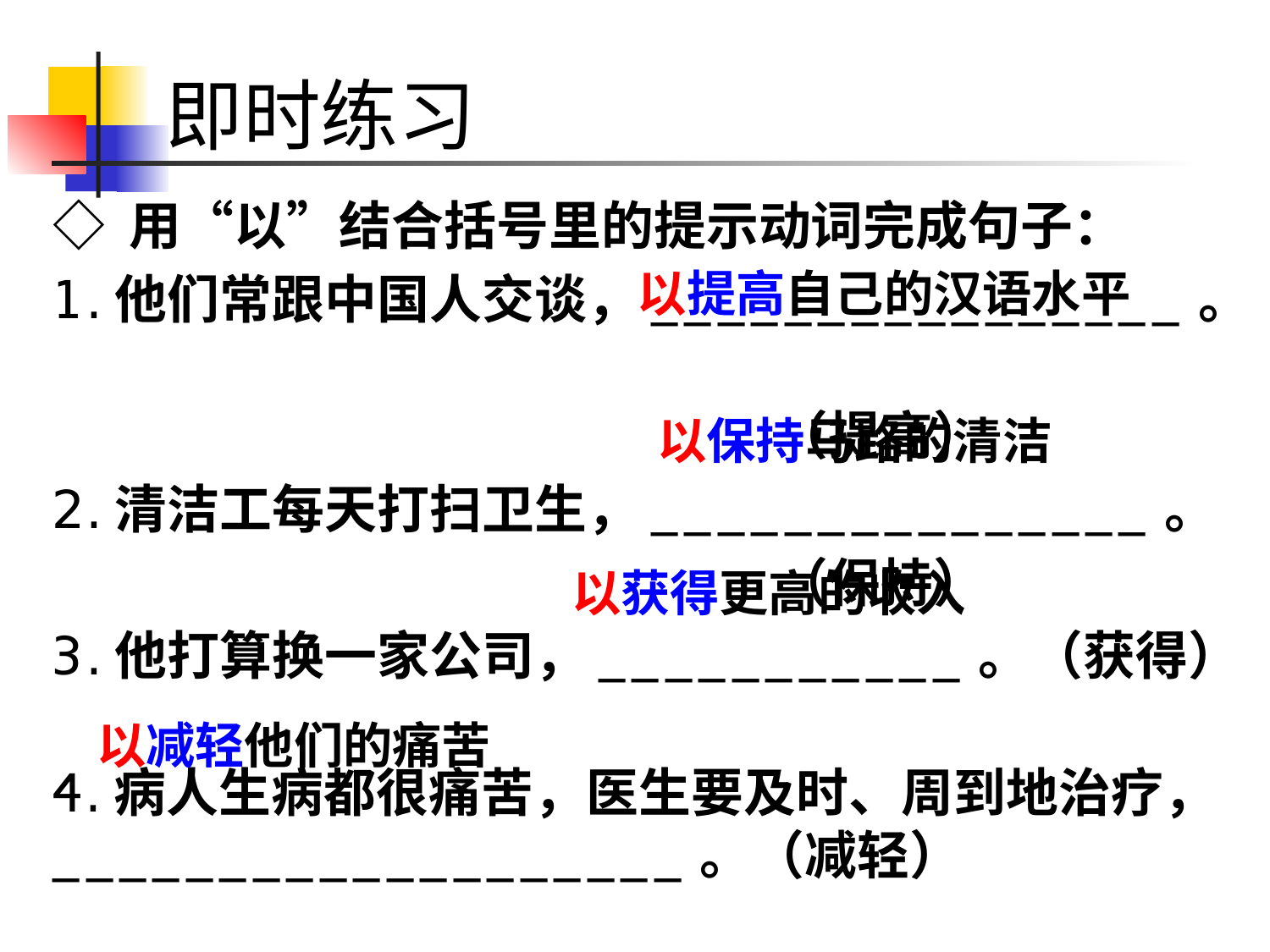

# 即时练习
◇ 用“以”结合括号里的提示动词完成句子：
1.他们常跟中国人交谈，________________。
                                                            （提高）
2.清洁工每天打扫卫生，_______________。
                                                            （保持）
3.他打算换一家公司，___________。（获得）
4.病人生病都很痛苦，医生要及时、周到地治疗，___________________。（减轻）

以提高自己的汉语水平
以保持马路的清洁
以获得更高的收入
以减轻他们的痛苦